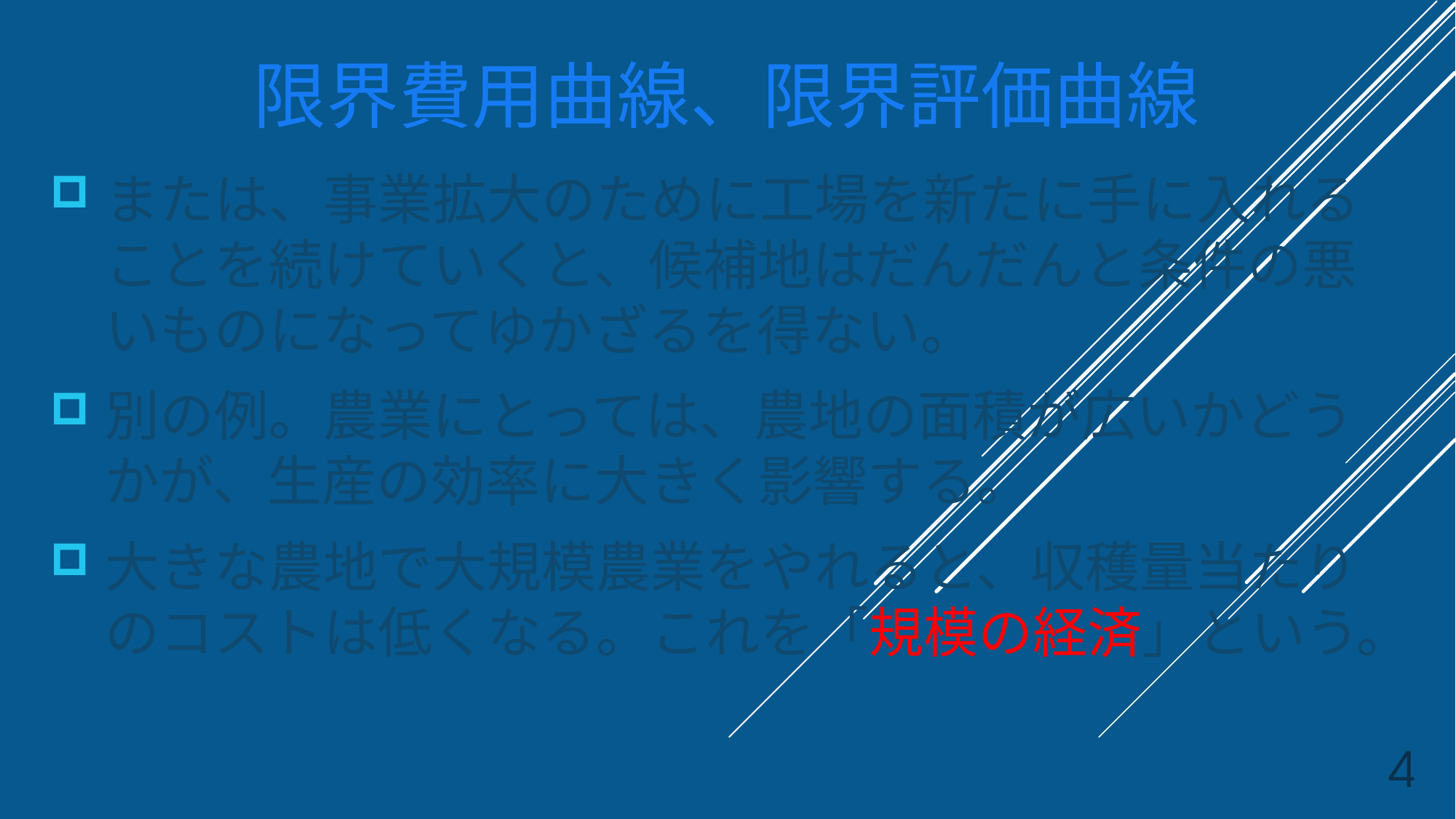

# 限界費用曲線、限界評価曲線
または、事業拡大のために工場を新たに手に入れることを続けていくと、候補地はだんだんと条件の悪いものになってゆかざるを得ない。
別の例。農業にとっては、農地の面積が広いかどうかが、生産の効率に大きく影響する。
大きな農地で大規模農業をやれると、収穫量当たりのコストは低くなる。これを「規模の経済」という。
4